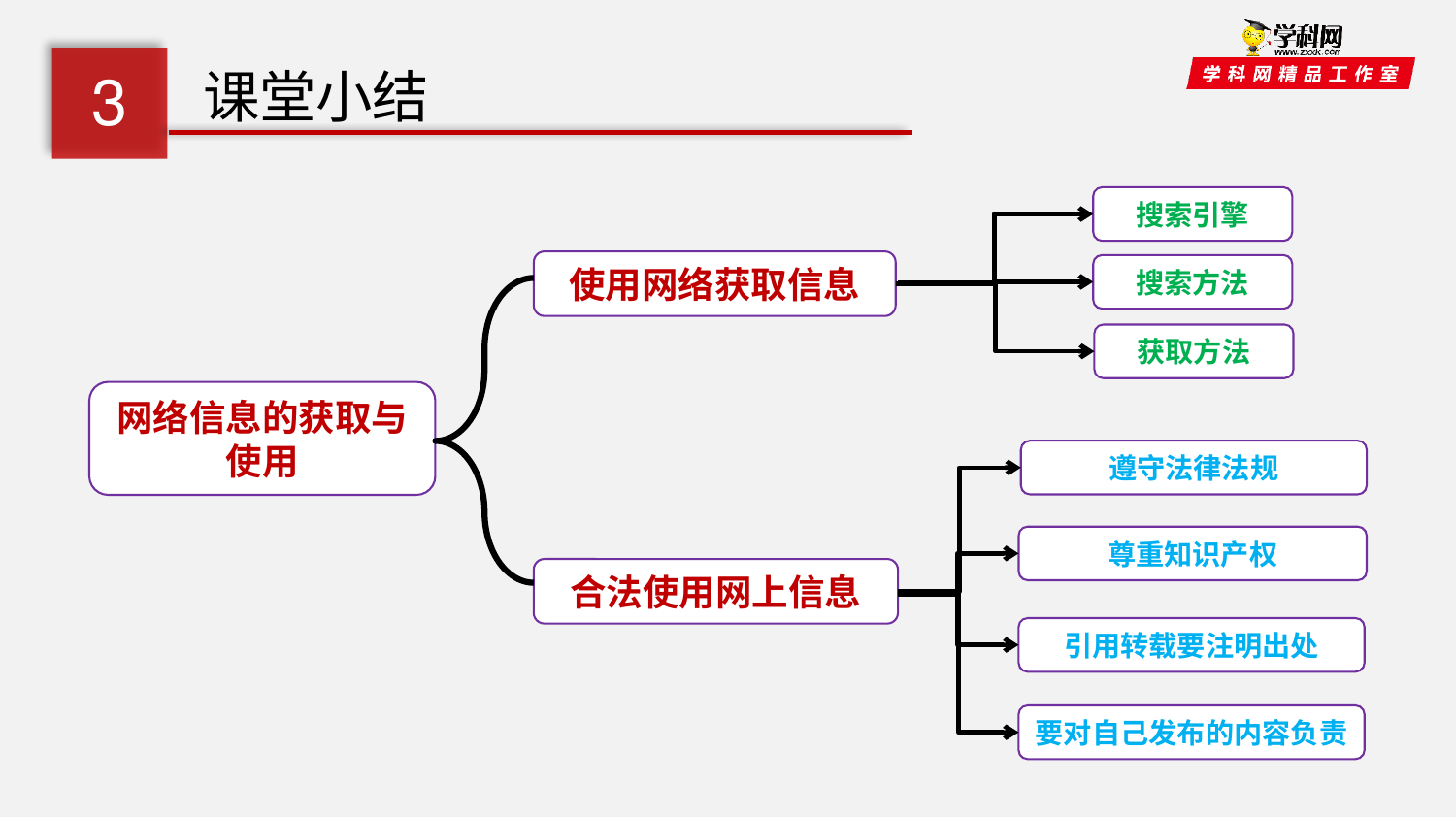

3
课堂小结
搜索引擎
使用网络获取信息
搜索方法

获取方法
网络信息的获取与使用
遵守法律法规
尊重知识产权
合法使用网上信息
引用转载要注明出处
要对自己发布的内容负责